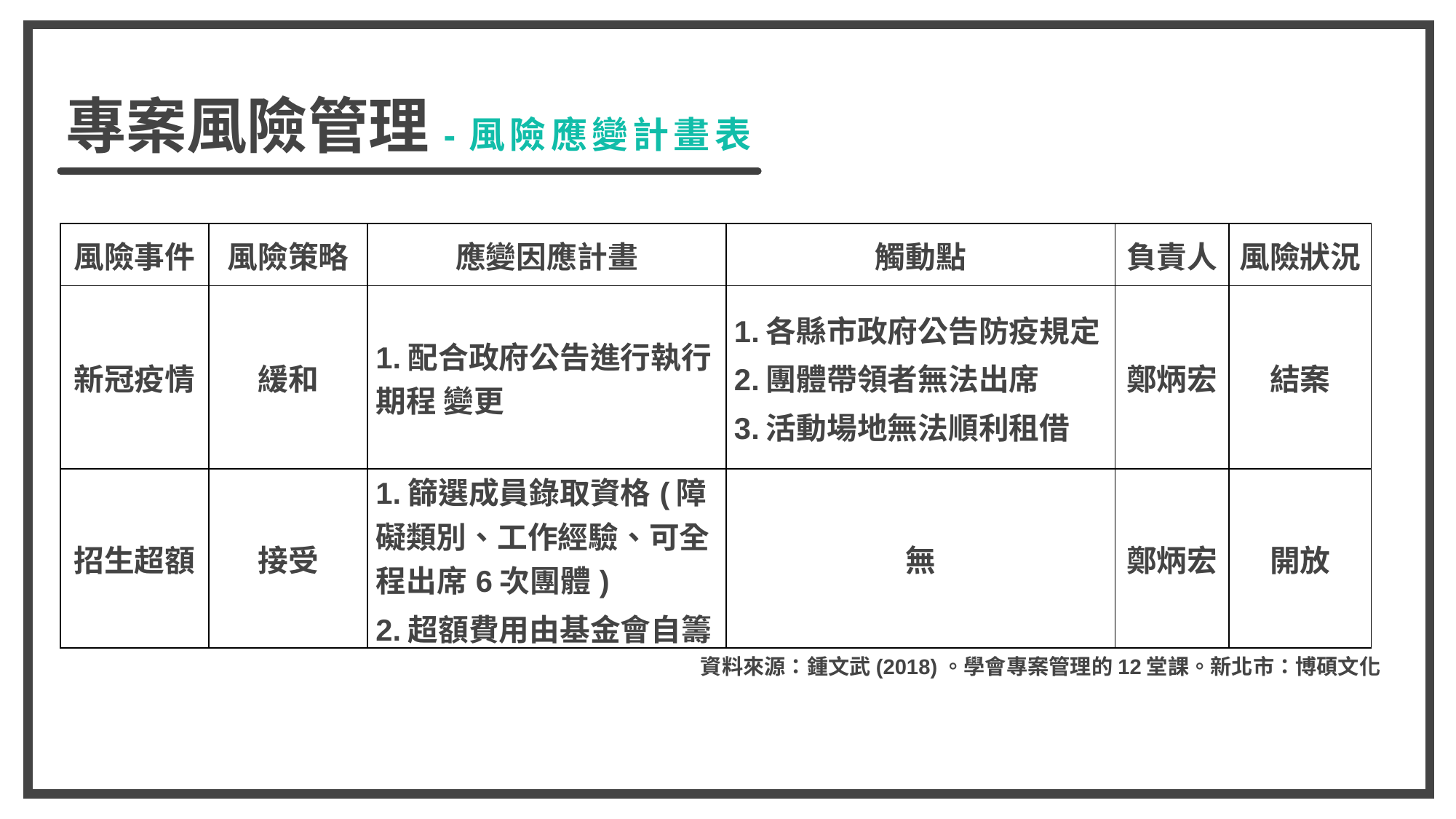

專案風險管理-風險應變計畫表
| 風險事件 | 風險策略 | 應變因應計畫 | 觸動點 | 負責人 | 風險狀況 |
| --- | --- | --- | --- | --- | --- |
| 新冠疫情 | 緩和 | 1.配合政府公告進行執行期程 變更 | 1.各縣市政府公告防疫規定 2.團體帶領者無法出席 3.活動場地無法順利租借 | 鄭炳宏 | 結案 |
| 招生超額 | 接受 | 1.篩選成員錄取資格(障礙類別、工作經驗、可全程出席6次團體) 2.超額費用由基金會自籌 | 無 | 鄭炳宏 | 開放 |
資料來源：鍾文武(2018)。學會專案管理的12堂課。新北市：博碩文化